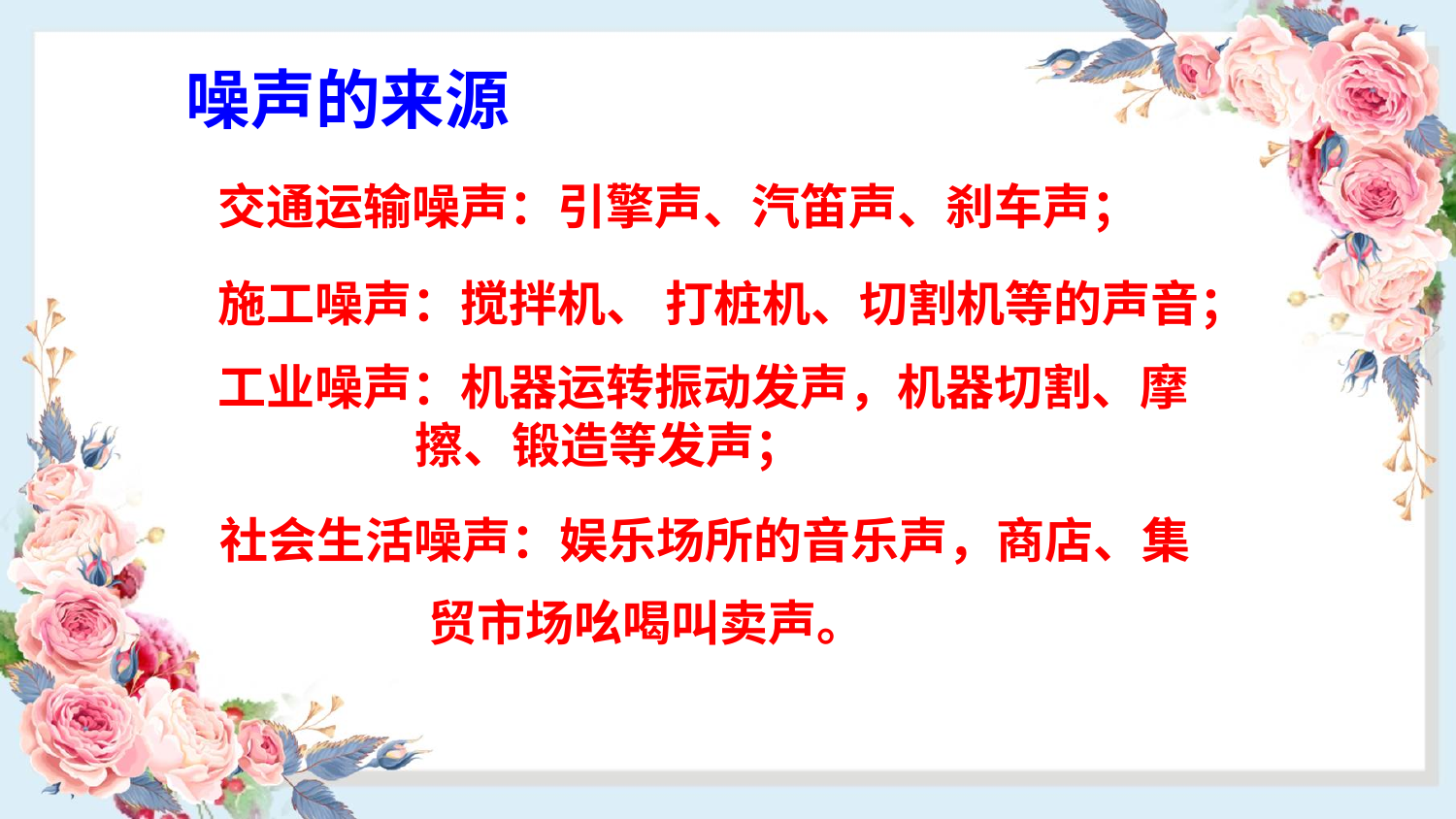

噪声的来源
交通运输噪声：引擎声、汽笛声、刹车声；
施工噪声：搅拌机、 打桩机、切割机等的声音；
工业噪声：机器运转振动发声，机器切割、摩
                 擦、锻造等发声；
社会生活噪声：娱乐场所的音乐声，商店、集
                  贸市场吆喝叫卖声。